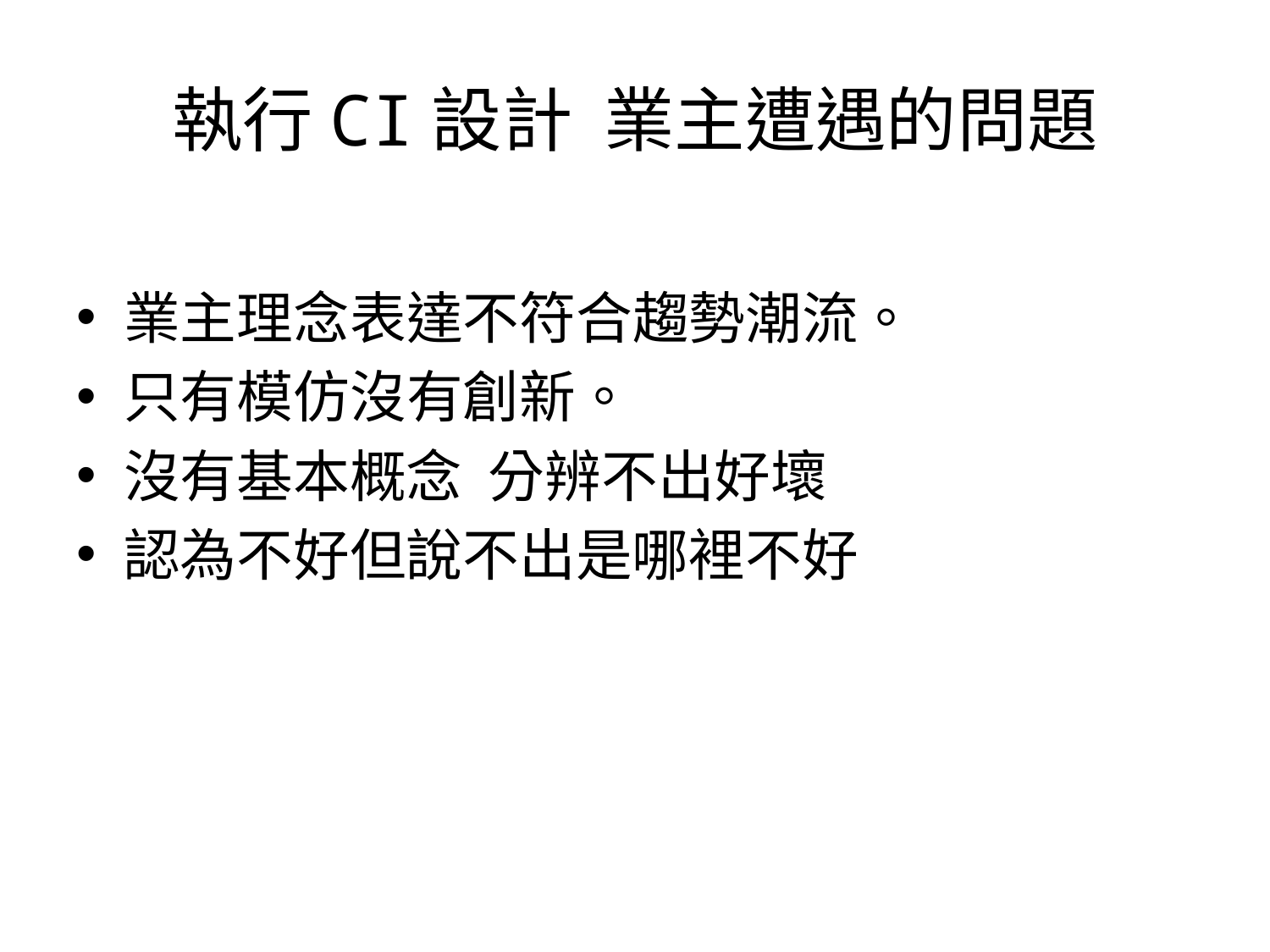

# 執行CI設計  業主遭遇的問題
業主理念表達不符合趨勢潮流。
只有模仿沒有創新。
沒有基本概念  分辨不出好壞
認為不好但說不出是哪裡不好